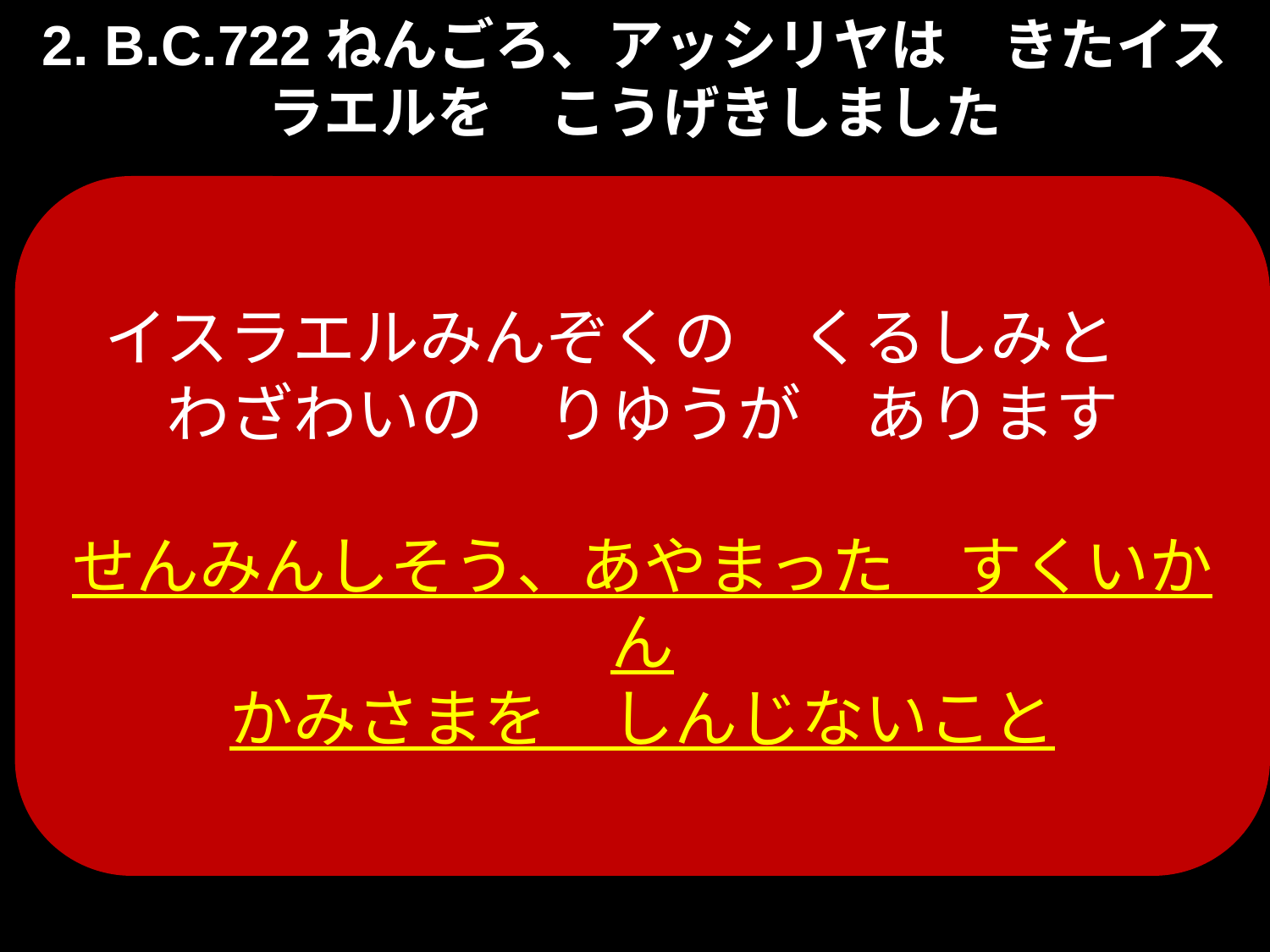

2. B.C.722ねんごろ、アッシリヤは　きたイスラエルを　こうげきしました
イスラエルみんぞくの　くるしみと
わざわいの　りゆうが　あります

せんみんしそう、あやまった　すくいかん
かみさまを　しんじないこと